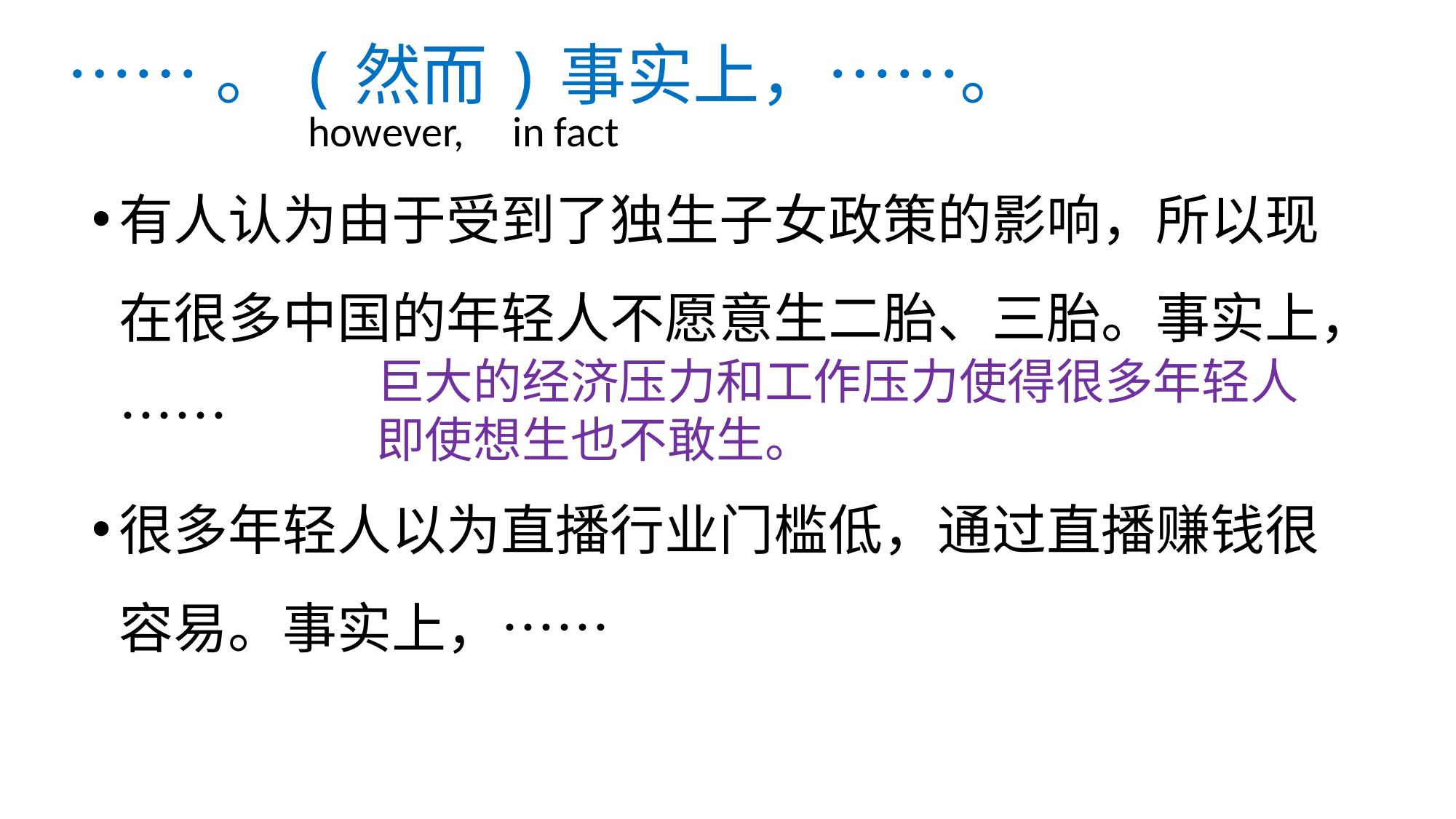

# ……。(然而)事实上，……。
however,     in fact
有人认为由于受到了独生子女政策的影响，所以现在很多中国的年轻人不愿意生二胎、三胎。事实上，……
很多年轻人以为直播行业门槛低，通过直播赚钱很容易。事实上，……
巨大的经济压力和工作压力使得很多年轻人即使想生也不敢生。